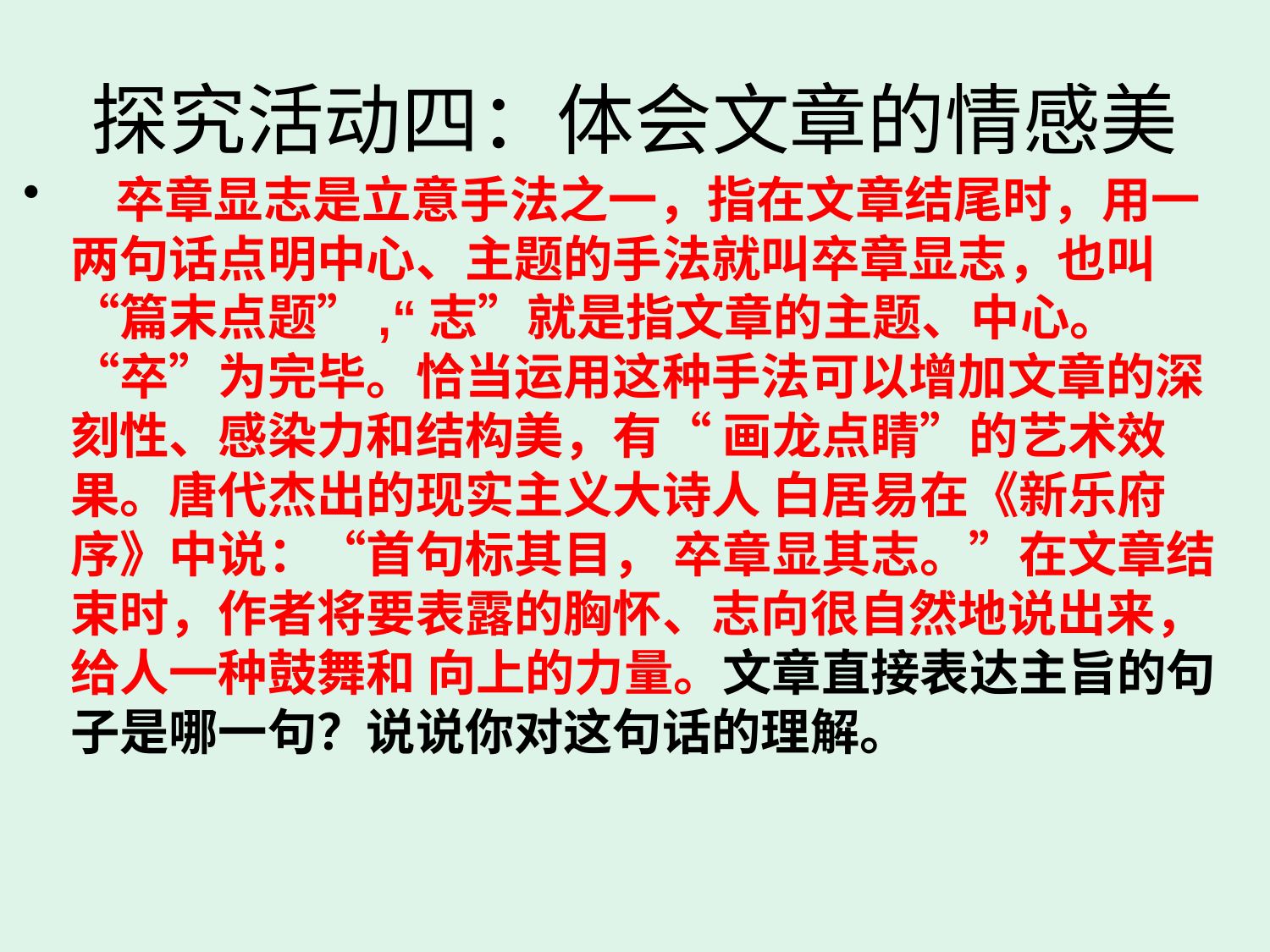

# 探究活动四：体会文章的情感美
   卒章显志是立意手法之一，指在文章结尾时，用一两句话点明中心、主题的手法就叫卒章显志，也叫“篇末点题”,“志”就是指文章的主题、中心。“卒”为完毕。恰当运用这种手法可以增加文章的深刻性、感染力和结构美，有“ 画龙点睛”的艺术效果。唐代杰出的现实主义大诗人 白居易在《新乐府序》中说：“首句标其目， 卒章显其志。”在文章结束时，作者将要表露的胸怀、志向很自然地说出来，给人一种鼓舞和 向上的力量。文章直接表达主旨的句子是哪一句？说说你对这句话的理解。